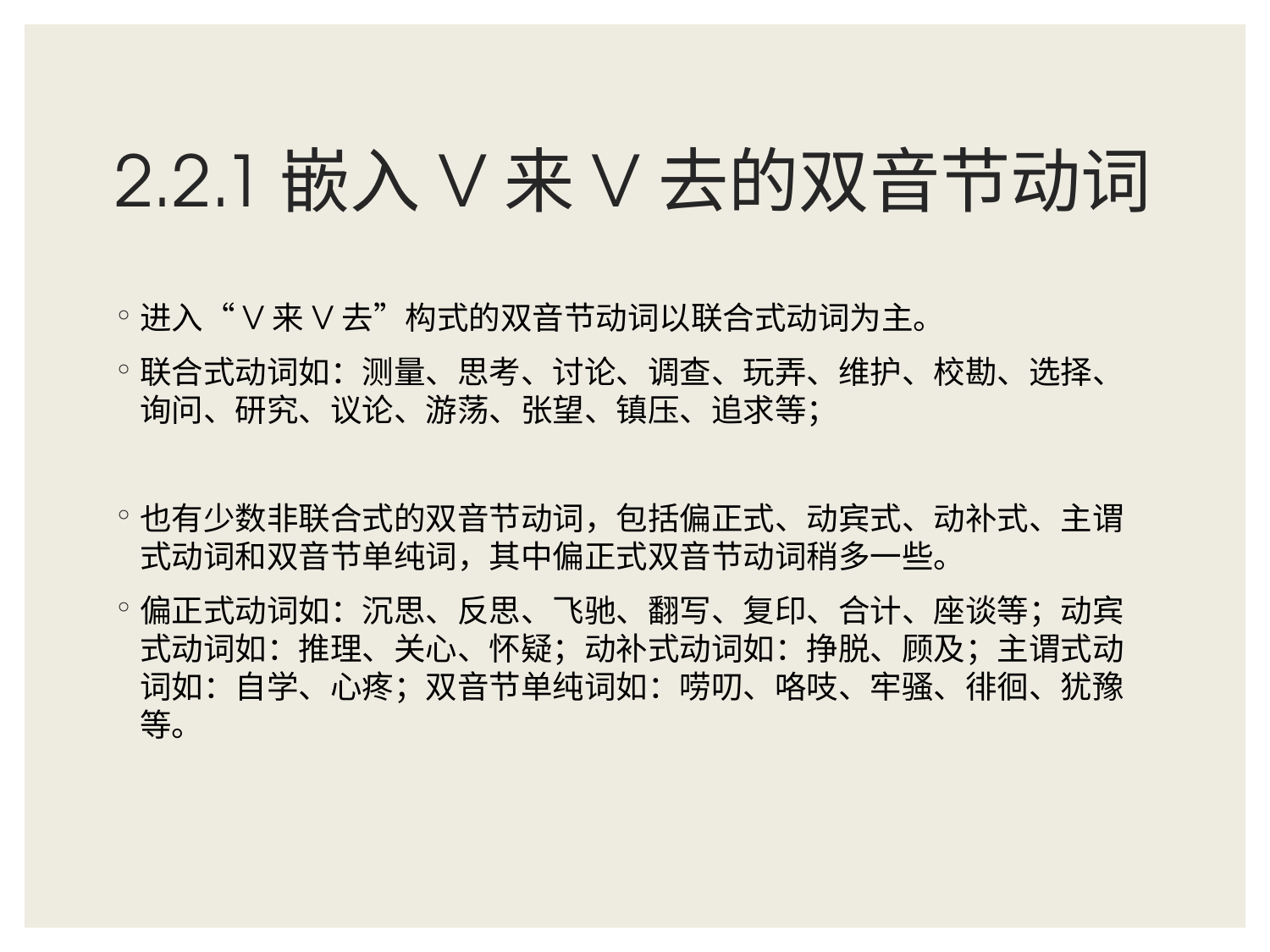

# 2.2.1嵌入V来V去的双音节动词
进入“V来V去”构式的双音节动词以联合式动词为主。
联合式动词如：测量、思考、讨论、调查、玩弄、维护、校勘、选择、询问、研究、议论、游荡、张望、镇压、追求等；

也有少数非联合式的双音节动词，包括偏正式、动宾式、动补式、主谓式动词和双音节单纯词，其中偏正式双音节动词稍多一些。
偏正式动词如：沉思、反思、飞驰、翻写、复印、合计、座谈等；动宾式动词如：推理、关心、怀疑；动补式动词如：挣脱、顾及；主谓式动词如：自学、心疼；双音节单纯词如：唠叨、咯吱、牢骚、徘徊、犹豫等。